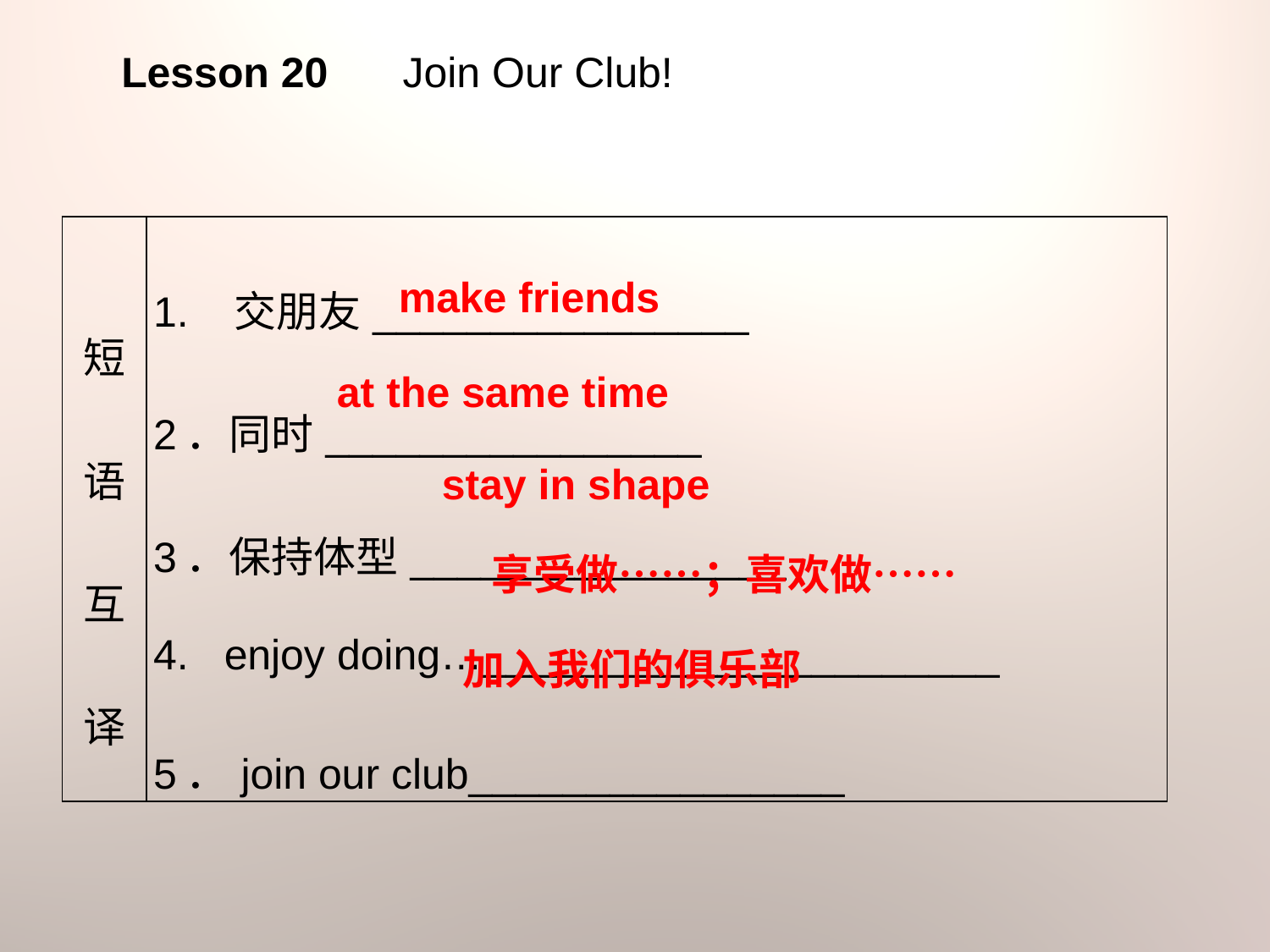

Lesson 20 　Join Our Club!
| 短 语 互 译 | 1. 交朋友\_\_\_\_\_\_\_\_\_\_\_\_\_\_\_\_ 2．同时\_\_\_\_\_\_\_\_\_\_\_\_\_\_\_\_ 3．保持体型\_\_\_\_\_\_\_\_\_\_\_\_\_\_\_\_ 4. enjoy doing…\_\_\_\_\_\_\_\_\_\_\_\_\_\_\_\_\_\_\_\_\_\_ 5．join our club\_\_\_\_\_\_\_\_\_\_\_\_\_\_\_\_ |
| --- | --- |
make friends
at the same time
stay in shape
享受做……；喜欢做……
加入我们的俱乐部